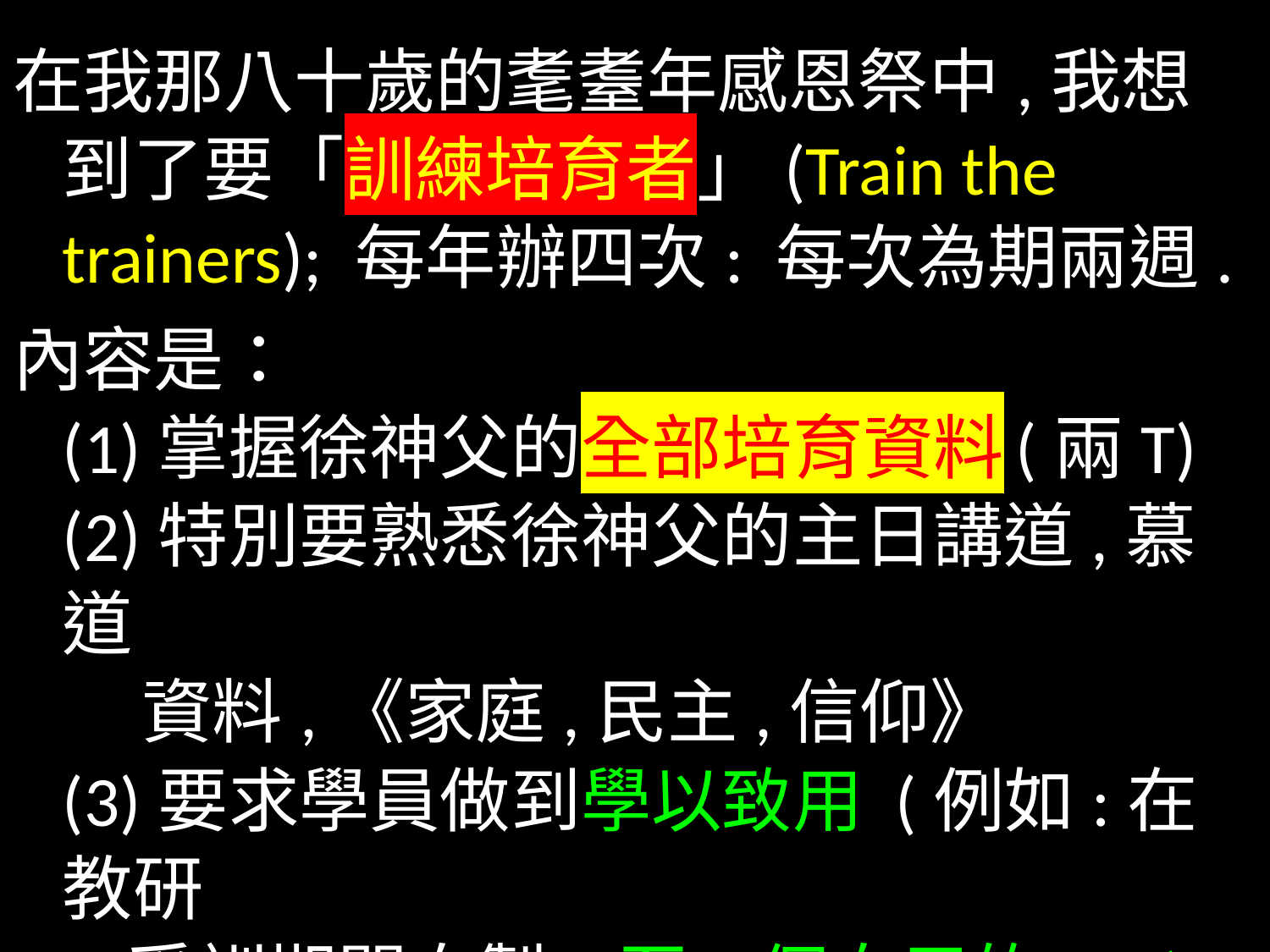

在我那八十歲的耄耋年感恩祭中,我想到了要「訓練培育者」(Train the trainers); 每年辦四次: 每次為期兩週.
內容是：
(1)掌握徐神父的全部培育資料 (兩T)
(2)特別要熟悉徐神父的主日講道,慕道
     資料,《家庭,民主,信仰》
(3)要求學員做到學以致用 (例如:在教研
    受訓期間自製3至5個自用的PPT)